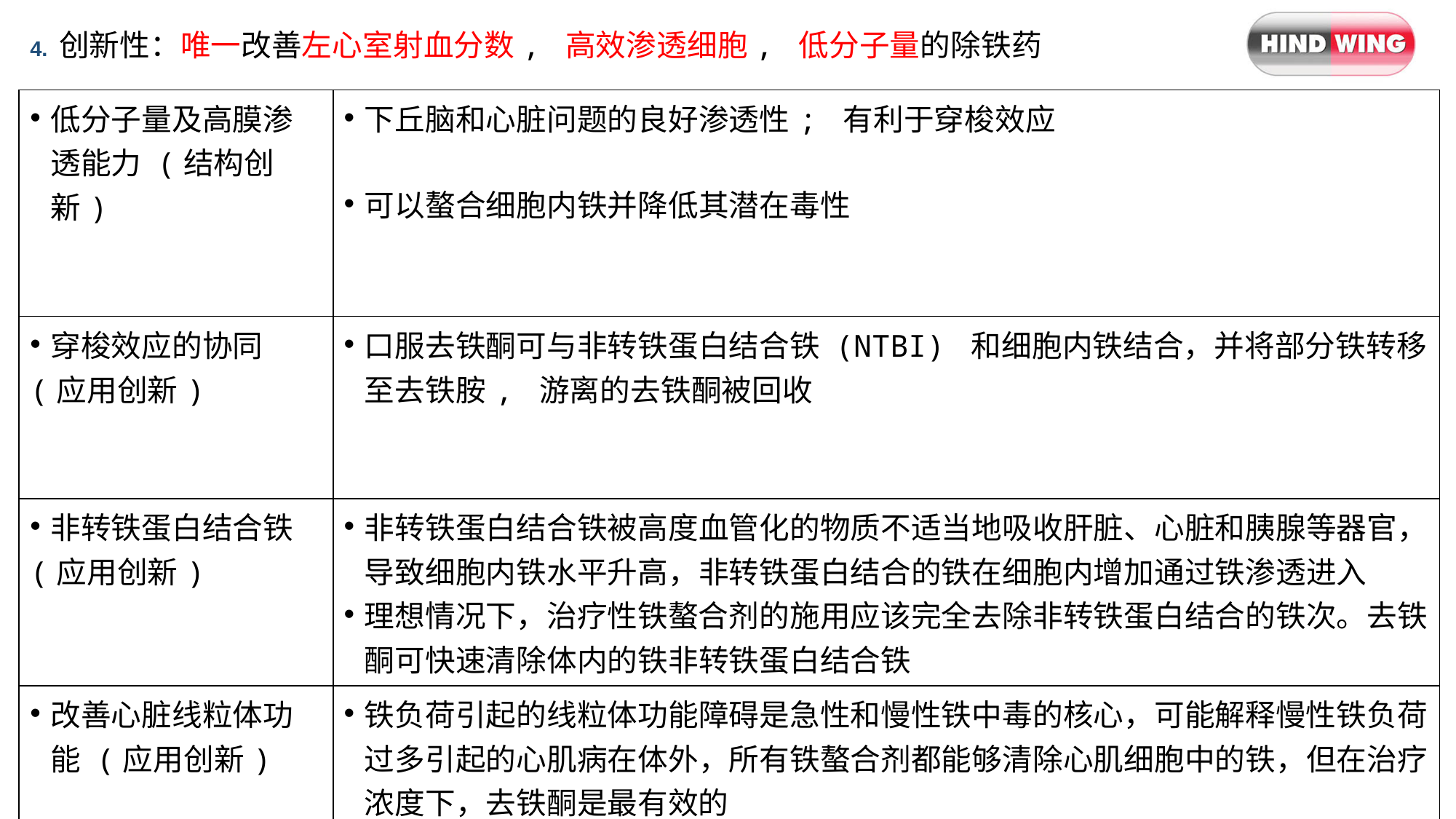

# 4. 创新性：唯一改善左心室射血分数, 高效渗透细胞, 低分子量的除铁药
| 低分子量及高膜渗透能力 (结构创新) | 下丘脑和心脏问题的良好渗透性; 有利于穿梭效应 可以螯合细胞内铁并降低其潜在毒性 |
| --- | --- |
| 穿梭效应的协同 (应用创新) | 口服去铁酮可与非转铁蛋白结合铁 (NTBI) 和细胞内铁结合，并将部分铁转移至去铁胺, 游离的去铁酮被回收 |
| 非转铁蛋白结合铁 (应用创新) | 非转铁蛋白结合铁被高度血管化的物质不适当地吸收肝脏、心脏和胰腺等器官，导致细胞内铁水平升高，非转铁蛋白结合的铁在细胞内增加通过铁渗透进入 理想情况下，治疗性铁螯合剂的施用应该完全去除非转铁蛋白结合的铁次。去铁酮可快速清除体内的铁非转铁蛋白结合铁 |
| 改善心脏线粒体功能 (应用创新) | 铁负荷引起的线粒体功能障碍是急性和慢性铁中毒的核心，可能解释慢性铁负荷过多引起的心肌病在体外，所有铁螯合剂都能够清除心肌细胞中的铁，但在治疗浓度下，去铁酮是最有效的 高效的线粒体铁清除可能是解释去铁酮对地中海贫血患者心脏（可能还有内分泌）功能的卓越作用的关键 |